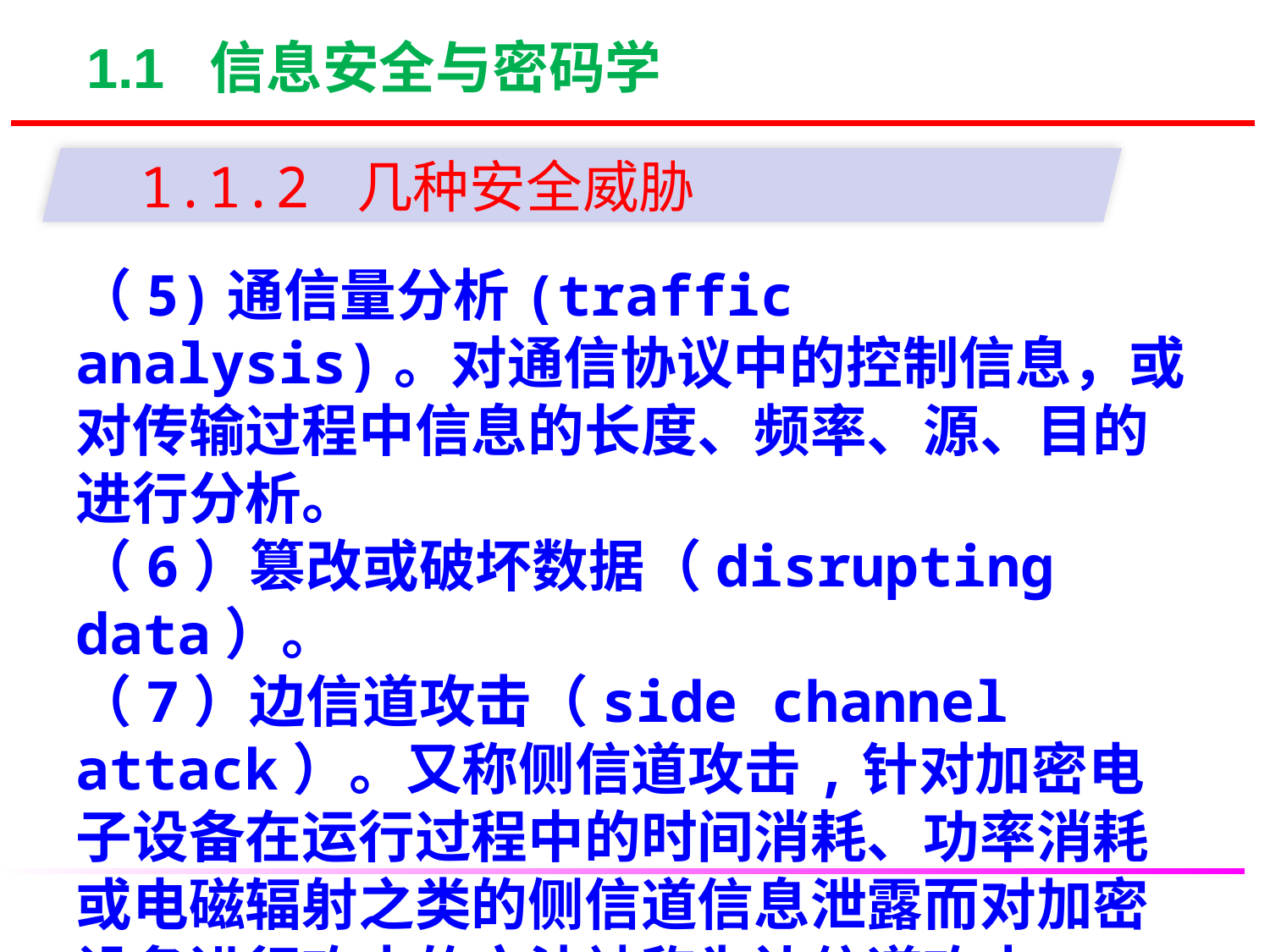

1.1  信息安全与密码学
1.1.2 几种安全威胁
（5)通信量分析(traffic analysis)。对通信协议中的控制信息，或对传输过程中信息的长度、频率、源、目的进行分析。
（6）篡改或破坏数据（disrupting data）。
（7）边信道攻击（side channel attack）。又称侧信道攻击,针对加密电子设备在运行过程中的时间消耗、功率消耗或电磁辐射之类的侧信道信息泄露而对加密设备进行攻击的方法被称为边信道攻击。